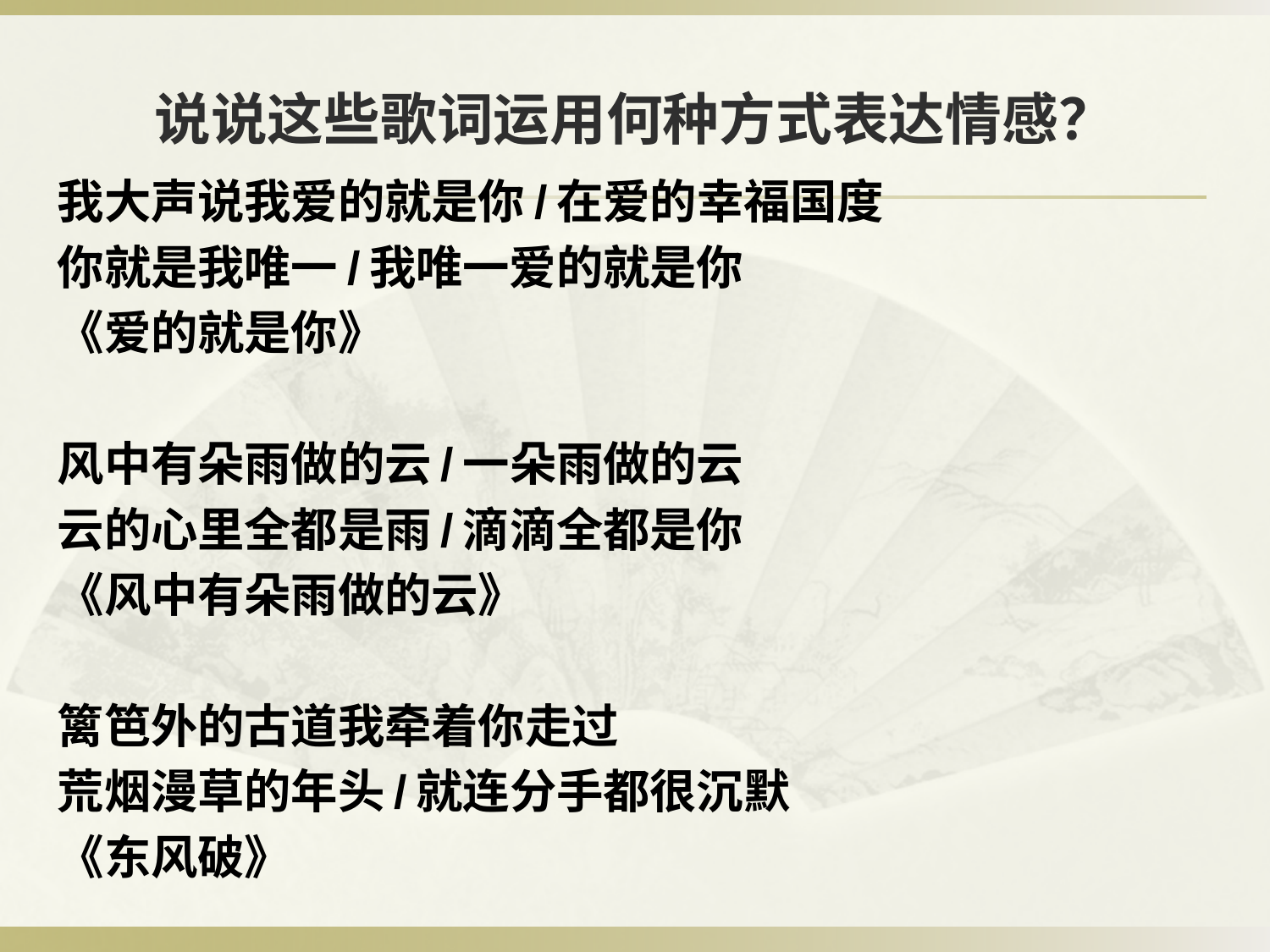

# 说说这些歌词运用何种方式表达情感？
我大声说我爱的就是你/在爱的幸福国度
你就是我唯一/我唯一爱的就是你
《爱的就是你》

风中有朵雨做的云/一朵雨做的云
云的心里全都是雨/滴滴全都是你
《风中有朵雨做的云》

篱笆外的古道我牵着你走过
荒烟漫草的年头/就连分手都很沉默
《东风破》